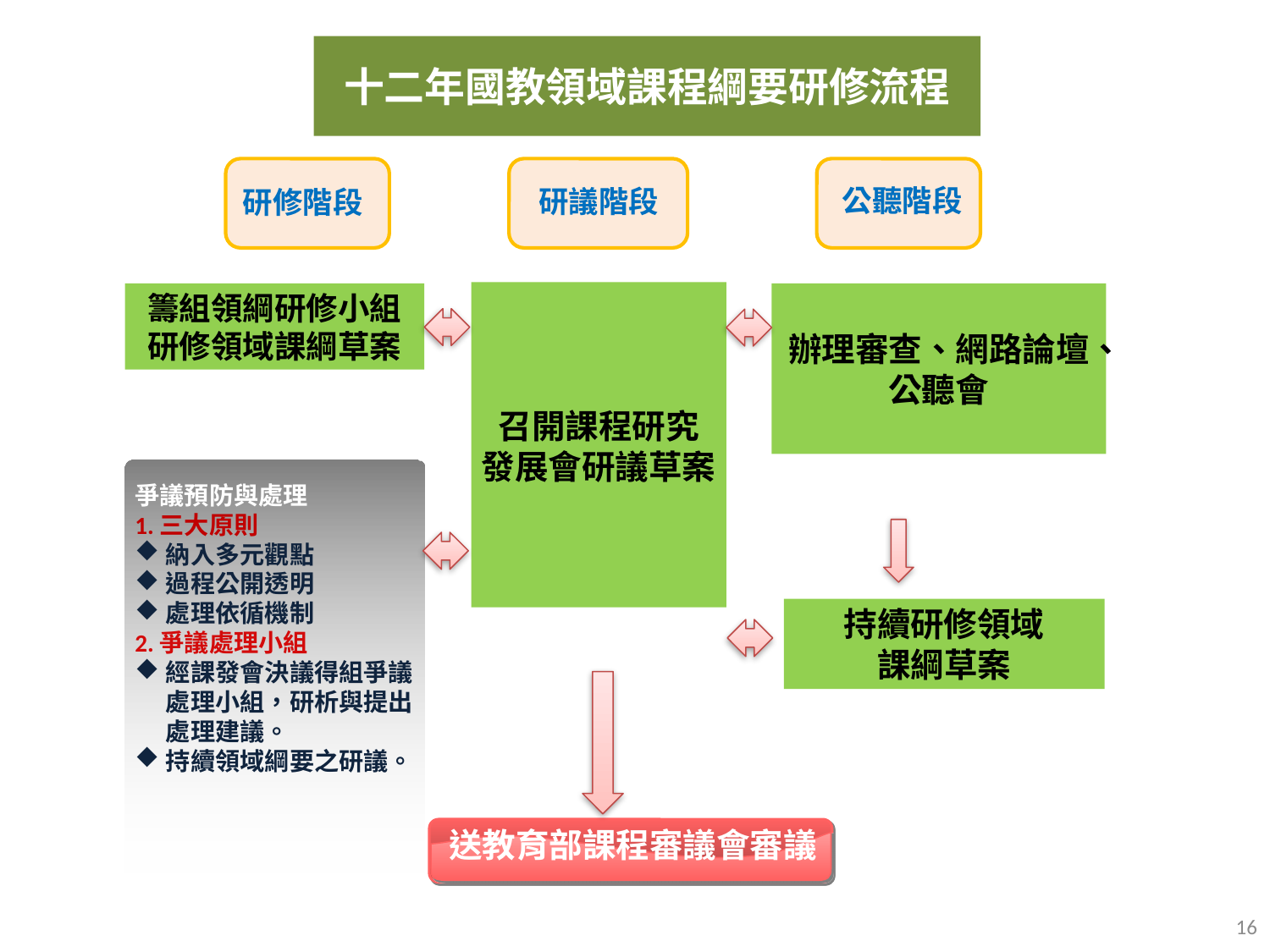

十二年國教領域課程綱要研修流程

研修階段

公聽階段
研議階段

召開課程研究
發展會研議草案

籌組領綱研修小組
研修領域課綱草案

辦理審查、網路論壇、公聽會

爭議預防與處理
1.三大原則
納入多元觀點
過程公開透明
處理依循機制
2.爭議處理小組
經課發會決議得組爭議處理小組，研析與提出處理建議。
持續領域綱要之研議。

持續研修領域
課綱草案

送教育部課程審議會審議

16